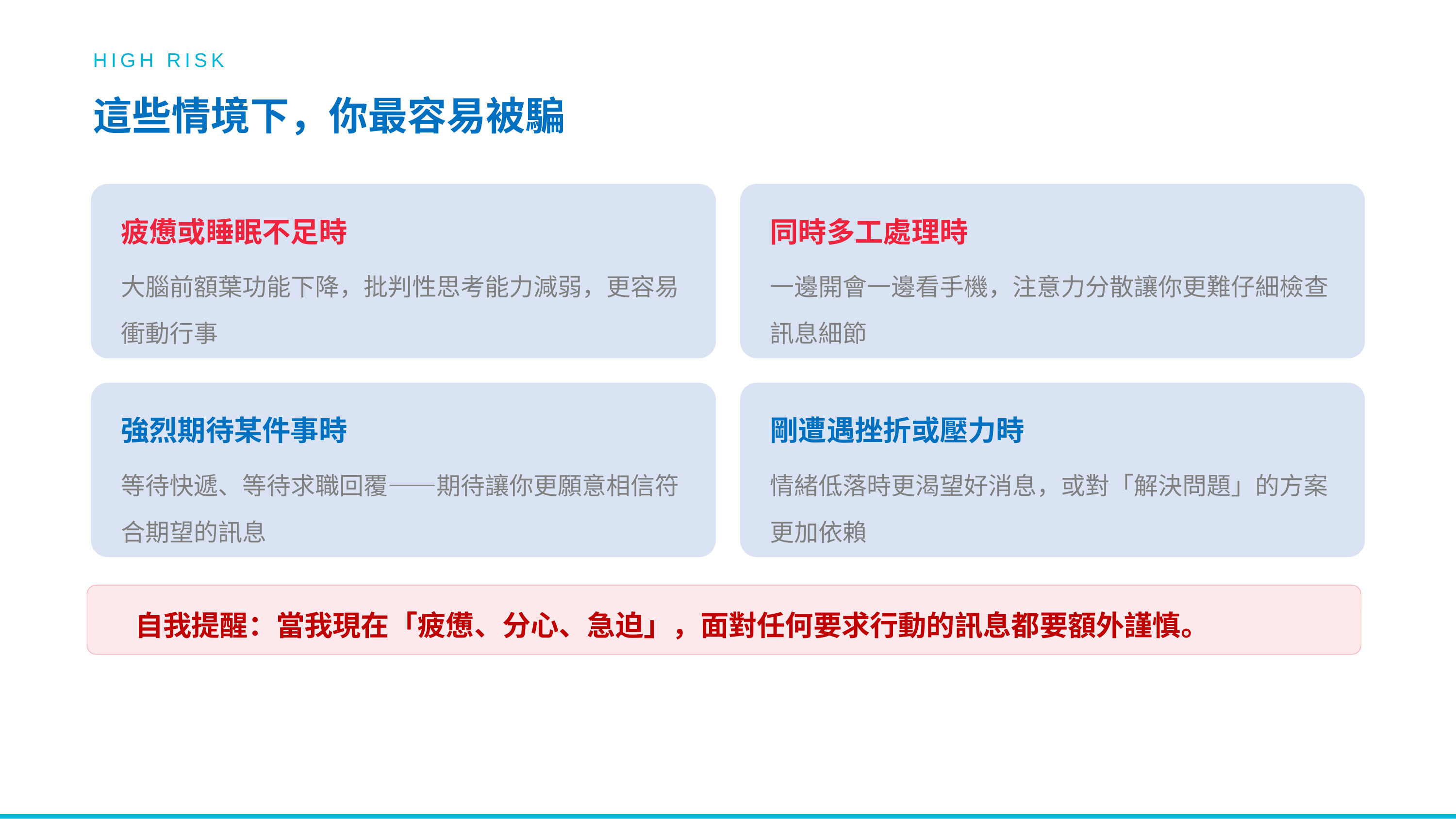

HIGH RISK
這些情境下，你最容易被騙

疲憊或睡眠不足時
同時多工處理時
大腦前額葉功能下降，批判性思考能力減弱，更容易衝動行事
一邊開會一邊看手機，注意力分散讓你更難仔細檢查訊息細節

強烈期待某件事時
剛遭遇挫折或壓力時
等待快遞、等待求職回覆——期待讓你更願意相信符合期望的訊息
情緒低落時更渴望好消息，或對「解決問題」的方案更加依賴

自我提醒：當我現在「疲憊、分心、急迫」，面對任何要求行動的訊息都要額外謹慎。